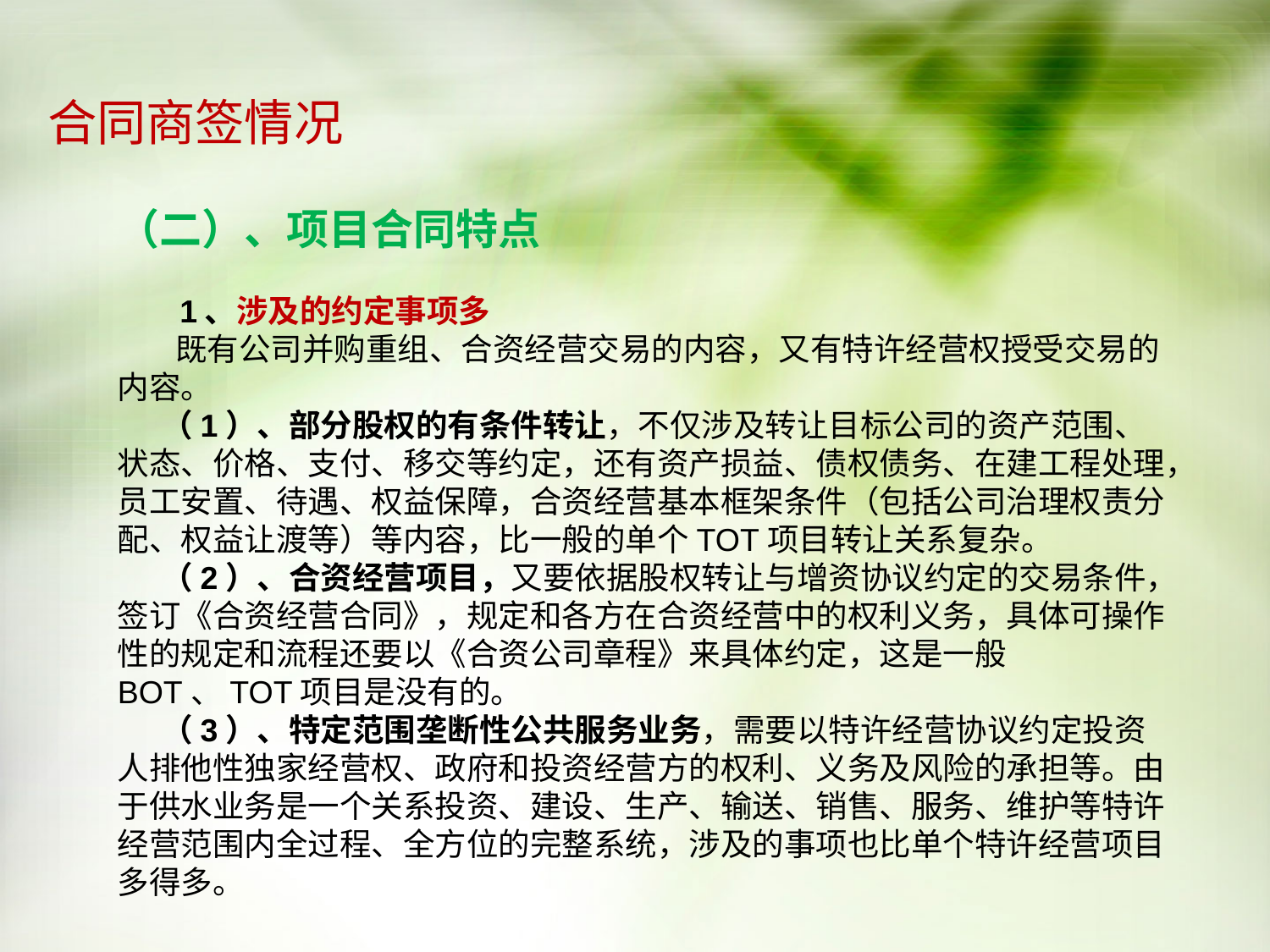

合同商签情况

（二）、项目合同特点

       1、涉及的约定事项多
       既有公司并购重组、合资经营交易的内容，又有特许经营权授受交易的内容。
     （1）、部分股权的有条件转让，不仅涉及转让目标公司的资产范围、状态、价格、支付、移交等约定，还有资产损益、债权债务、在建工程处理，员工安置、待遇、权益保障，合资经营基本框架条件（包括公司治理权责分配、权益让渡等）等内容，比一般的单个TOT项目转让关系复杂。
     （2）、合资经营项目，又要依据股权转让与增资协议约定的交易条件，签订《合资经营合同》，规定和各方在合资经营中的权利义务，具体可操作性的规定和流程还要以《合资公司章程》来具体约定，这是一般BOT、TOT项目是没有的。
     （3）、特定范围垄断性公共服务业务，需要以特许经营协议约定投资人排他性独家经营权、政府和投资经营方的权利、义务及风险的承担等。由于供水业务是一个关系投资、建设、生产、输送、销售、服务、维护等特许经营范围内全过程、全方位的完整系统，涉及的事项也比单个特许经营项目多得多。